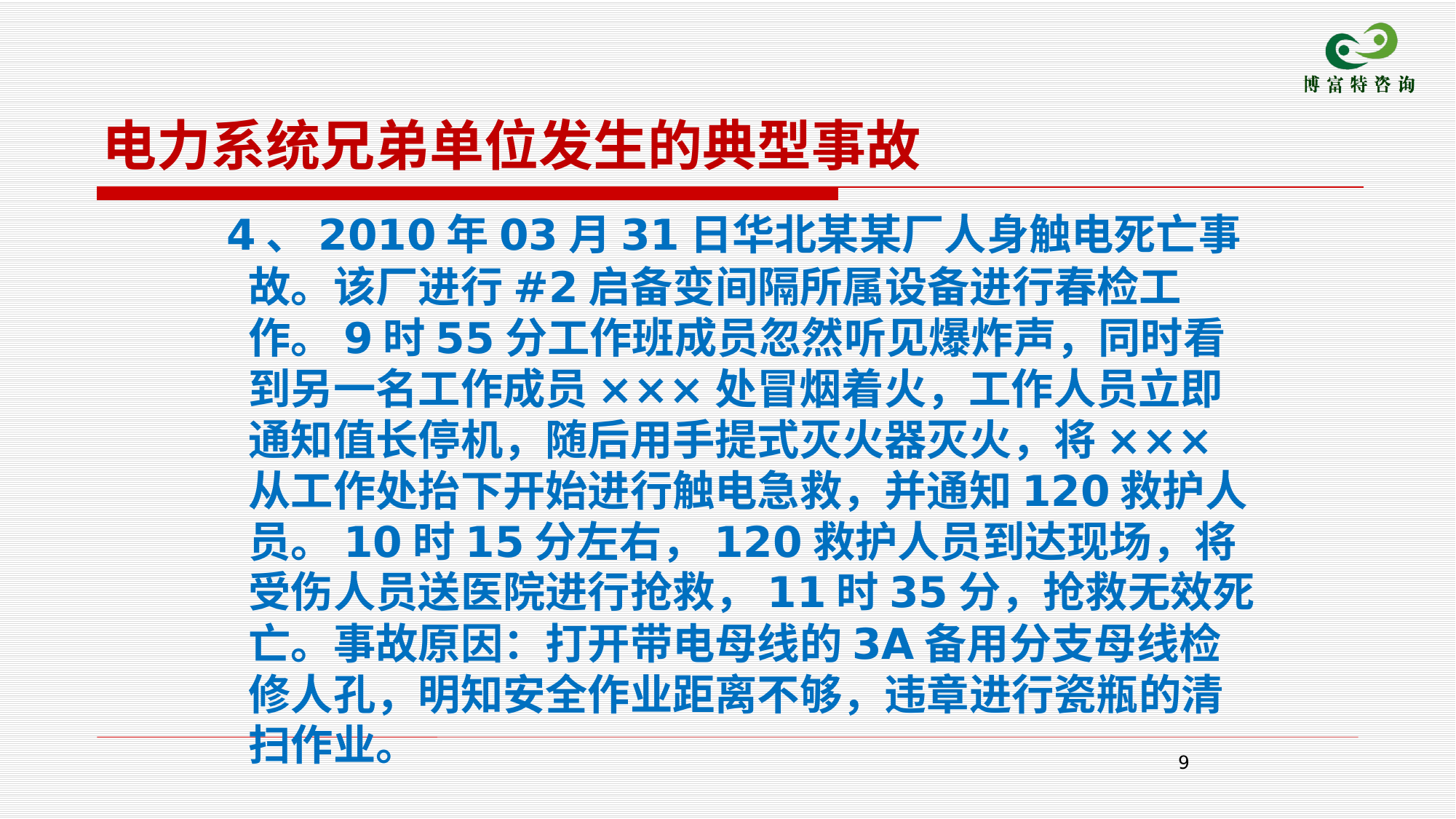

电力系统兄弟单位发生的典型事故
  4、2010年03月31日华北某某厂人身触电死亡事故。该厂进行#2启备变间隔所属设备进行春检工作。9时55分工作班成员忽然听见爆炸声，同时看到另一名工作成员×××处冒烟着火，工作人员立即通知值长停机，随后用手提式灭火器灭火，将×××从工作处抬下开始进行触电急救，并通知120救护人员。10时15分左右，120救护人员到达现场，将受伤人员送医院进行抢救，11时35分，抢救无效死亡。事故原因：打开带电母线的3A备用分支母线检修人孔，明知安全作业距离不够，违章进行瓷瓶的清扫作业。

9